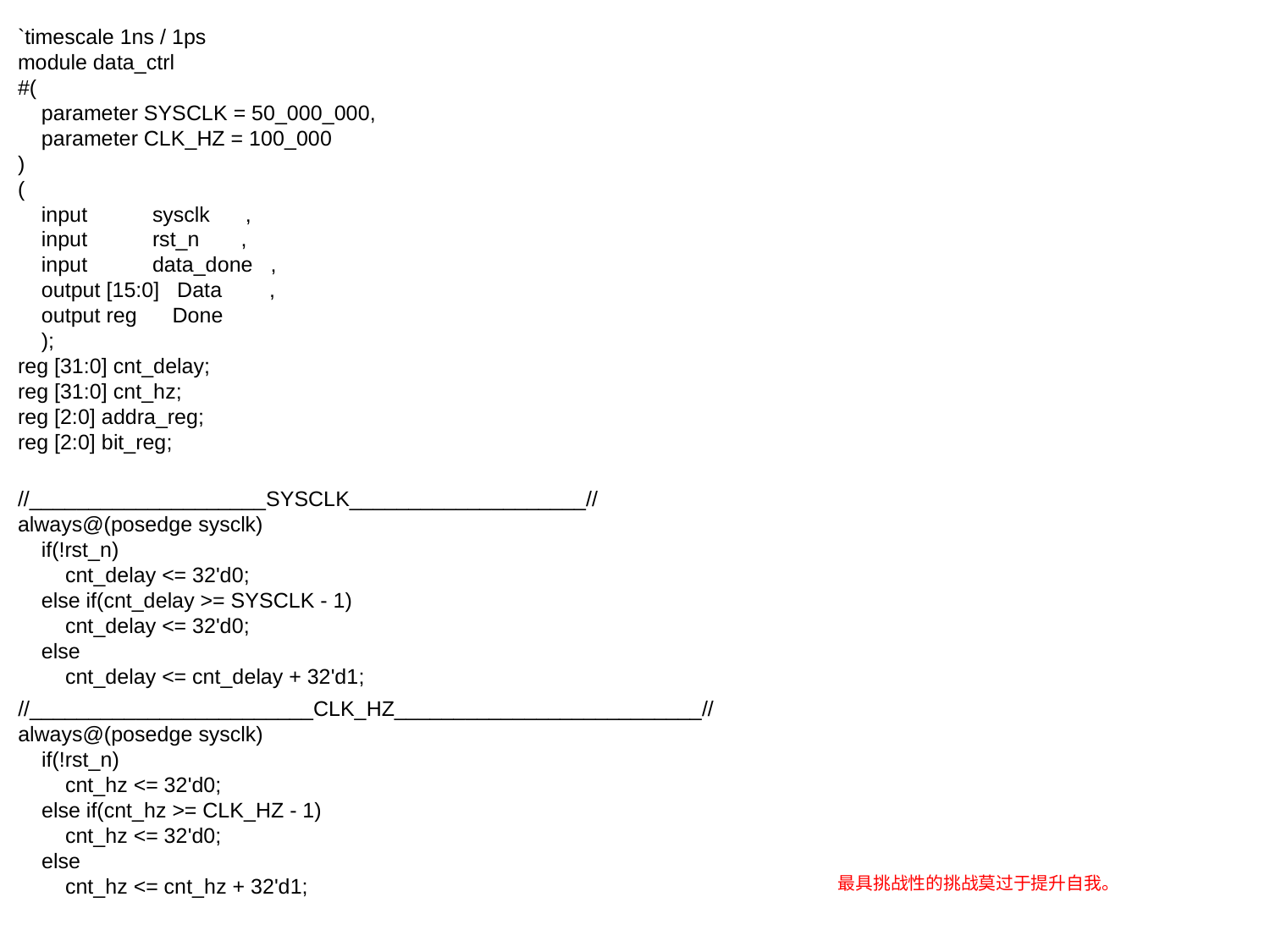

`timescale 1ns / 1ps
module data_ctrl
#(
    parameter SYSCLK = 50_000_000,
    parameter CLK_HZ = 100_000
)
(
    input           sysclk      ,
    input           rst_n       ,
    input           data_done   ,
    output [15:0]   Data        ,
    output reg      Done
    );
reg [31:0] cnt_delay;
reg [31:0] cnt_hz;
reg [2:0] addra_reg;
reg [2:0] bit_reg;
//____________________SYSCLK____________________//
always@(posedge sysclk)
    if(!rst_n)
        cnt_delay <= 32'd0;
    else if(cnt_delay >= SYSCLK - 1)
        cnt_delay <= 32'd0;
    else
        cnt_delay <= cnt_delay + 32'd1;
//________________________CLK_HZ__________________________//
always@(posedge sysclk)
    if(!rst_n)
        cnt_hz <= 32'd0;
    else if(cnt_hz >= CLK_HZ - 1)
        cnt_hz <= 32'd0;
    else
        cnt_hz <= cnt_hz + 32'd1;
最具挑战性的挑战莫过于提升自我。